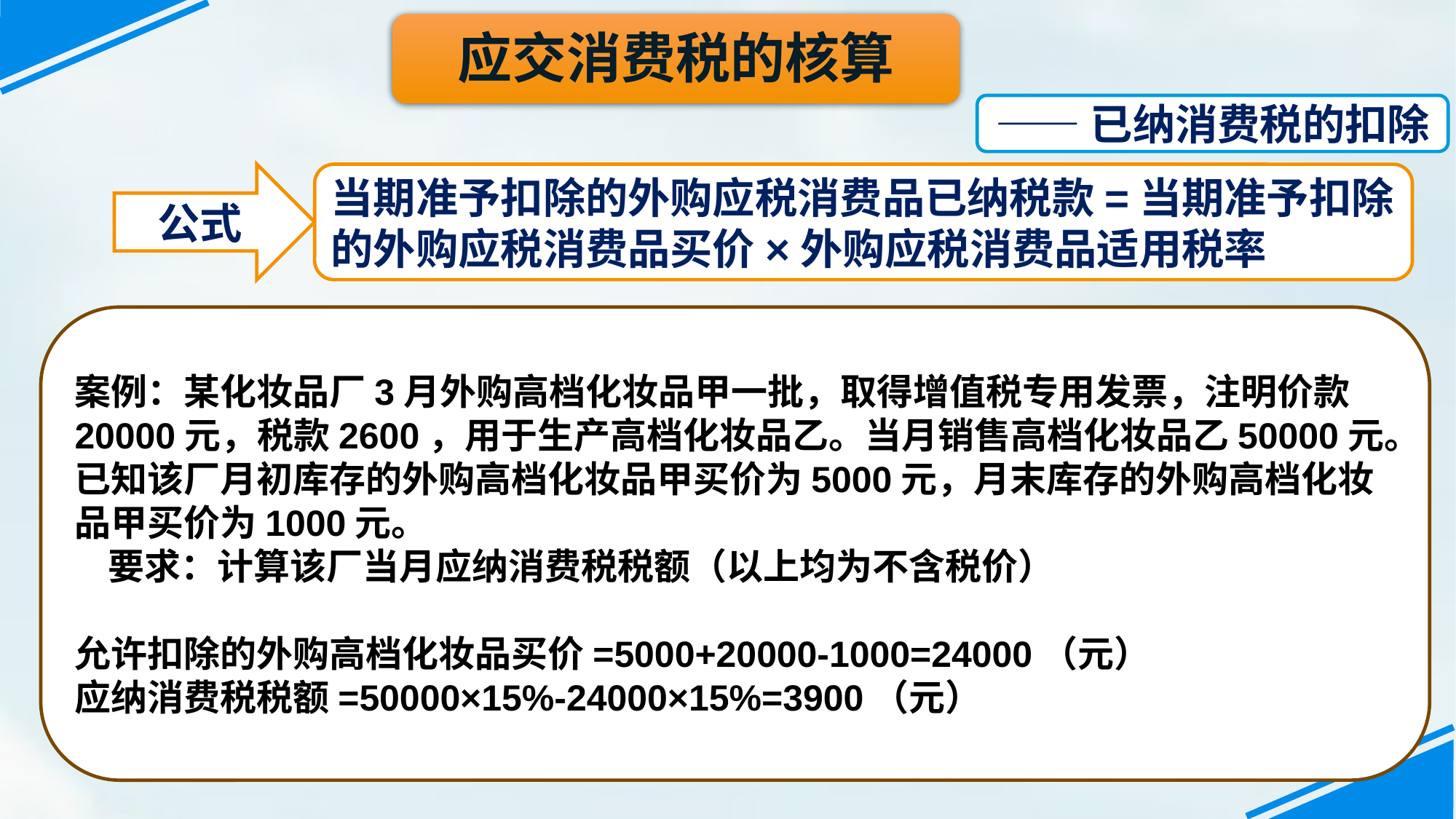

应交消费税的核算
——已纳消费税的扣除
公式
当期准予扣除的外购应税消费品已纳税款=当期准予扣除的外购应税消费品买价×外购应税消费品适用税率
案例：某化妆品厂3月外购高档化妆品甲一批，取得增值税专用发票，注明价款20000元，税款2600，用于生产高档化妆品乙。当月销售高档化妆品乙50000元。已知该厂月初库存的外购高档化妆品甲买价为5000元，月末库存的外购高档化妆品甲买价为1000元。
   要求：计算该厂当月应纳消费税税额（以上均为不含税价）

允许扣除的外购高档化妆品买价=5000+20000-1000=24000（元）
应纳消费税税额=50000×15%-24000×15%=3900（元）